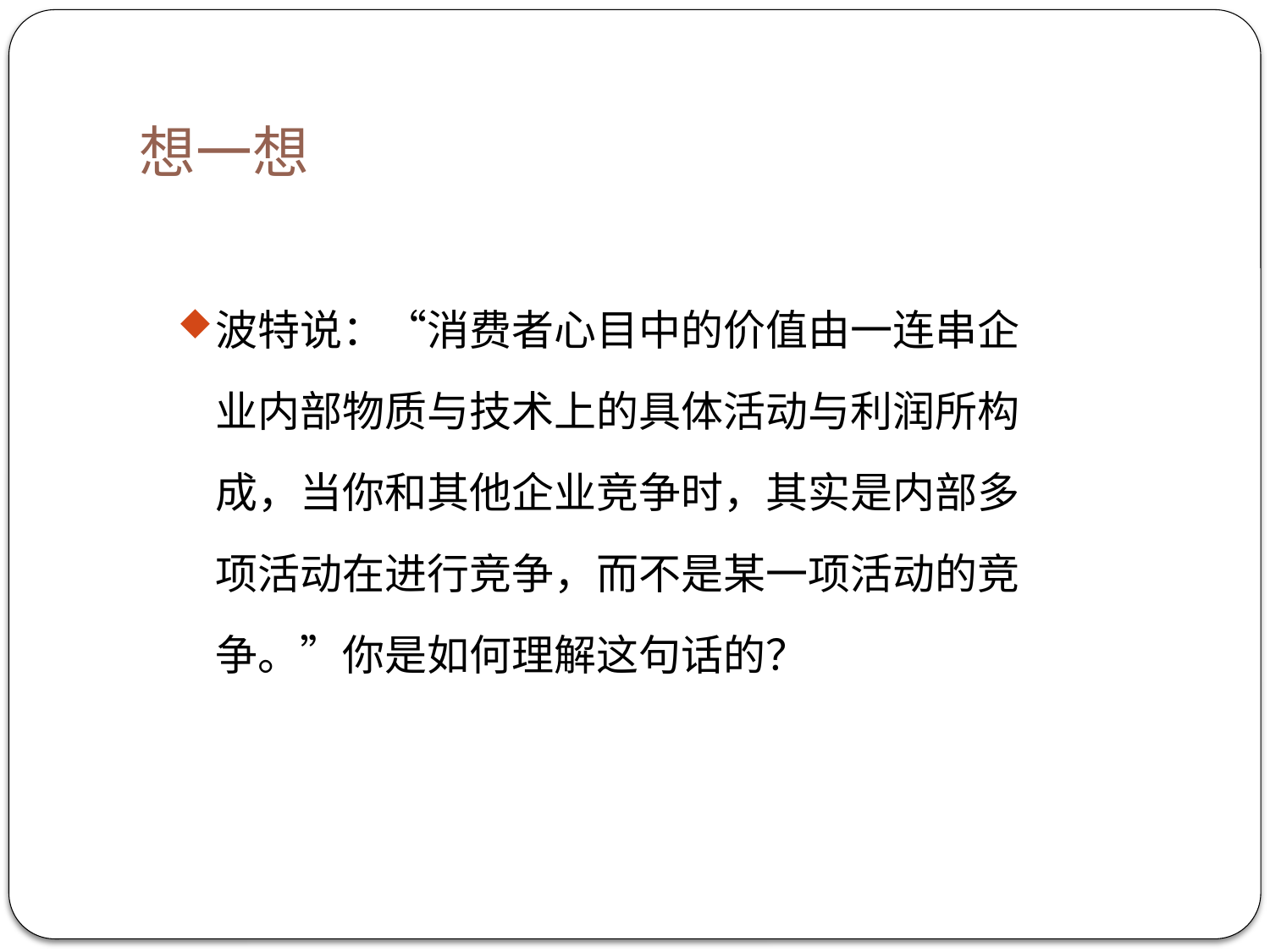

# 想一想
波特说：“消费者心目中的价值由一连串企业内部物质与技术上的具体活动与利润所构成，当你和其他企业竞争时，其实是内部多项活动在进行竞争，而不是某一项活动的竞争。”你是如何理解这句话的？